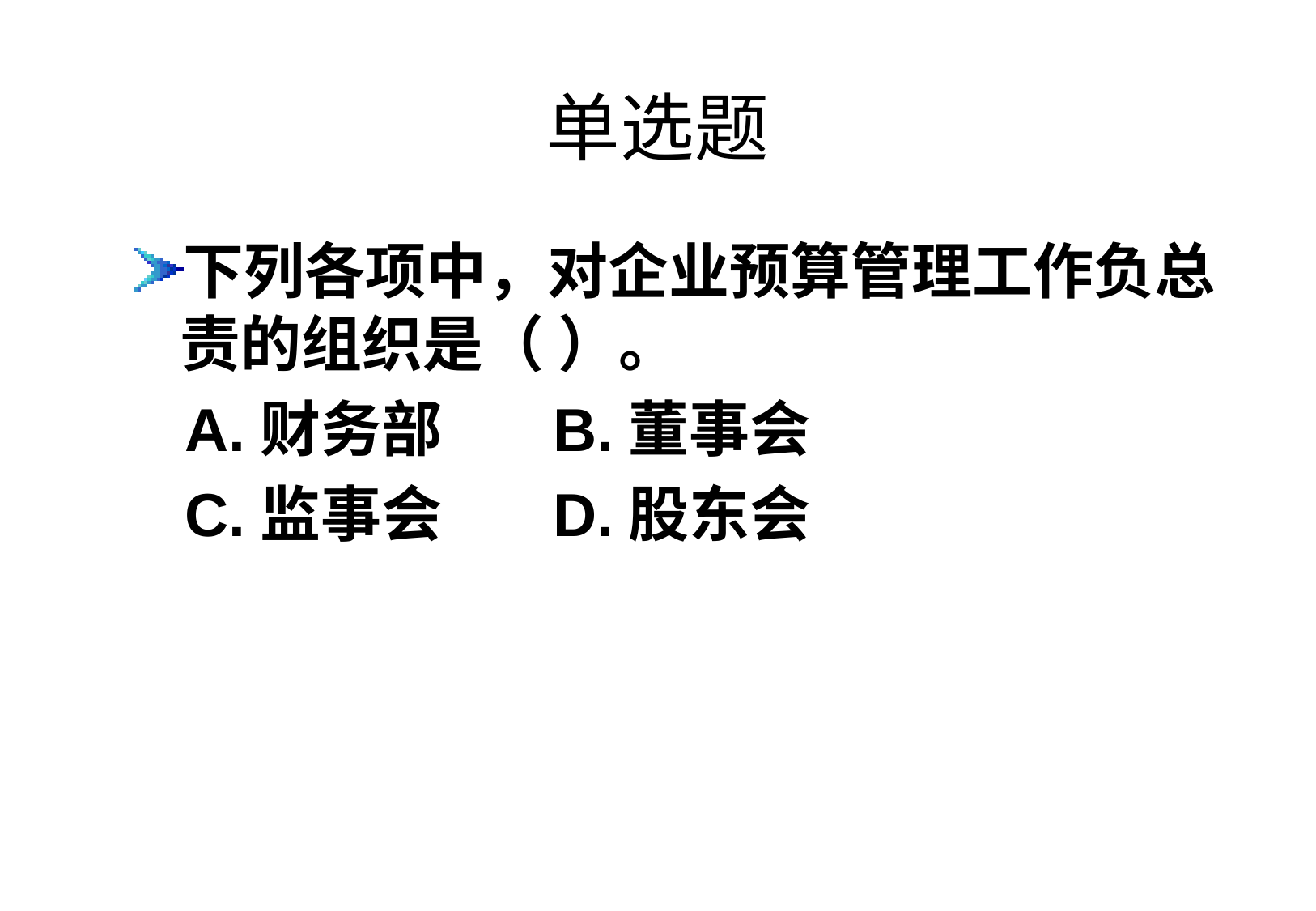

# 单选题
下列各项中，对企业预算管理工作负总责的组织是（ ）。
   A.财务部       B.董事会
   C.监事会       D.股东会